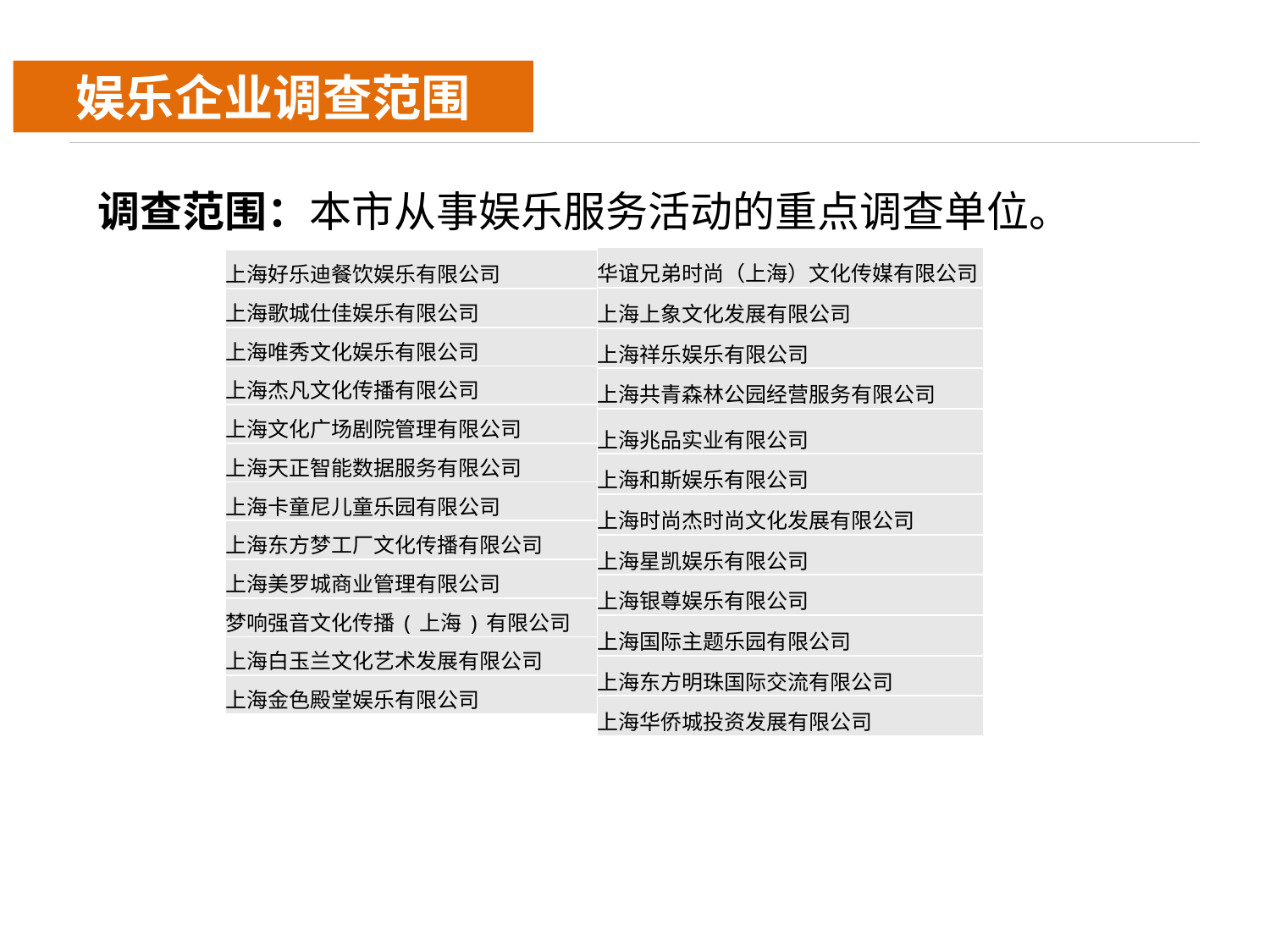

娱乐企业调查范围

调查范围：本市从事娱乐服务活动的重点调查单位。

| 华谊兄弟时尚（上海）文化传媒有限公司 |
| --- |
| 上海上象文化发展有限公司 |
| 上海祥乐娱乐有限公司 |
| 上海共青森林公园经营服务有限公司 |
| 上海兆品实业有限公司 |
| 上海和斯娱乐有限公司 |
| 上海时尚杰时尚文化发展有限公司 |
| 上海星凯娱乐有限公司 |
| 上海银尊娱乐有限公司 |
| 上海国际主题乐园有限公司 |
| 上海东方明珠国际交流有限公司 |
| 上海华侨城投资发展有限公司 |
| 上海好乐迪餐饮娱乐有限公司 |
| --- |
| 上海歌城仕佳娱乐有限公司 |
| 上海唯秀文化娱乐有限公司 |
| 上海杰凡文化传播有限公司 |
| 上海文化广场剧院管理有限公司 |
| 上海天正智能数据服务有限公司 |
| 上海卡童尼儿童乐园有限公司 |
| 上海东方梦工厂文化传播有限公司 |
| 上海美罗城商业管理有限公司 |
| 梦响强音文化传播(上海)有限公司 |
| 上海白玉兰文化艺术发展有限公司 |
| 上海金色殿堂娱乐有限公司 |